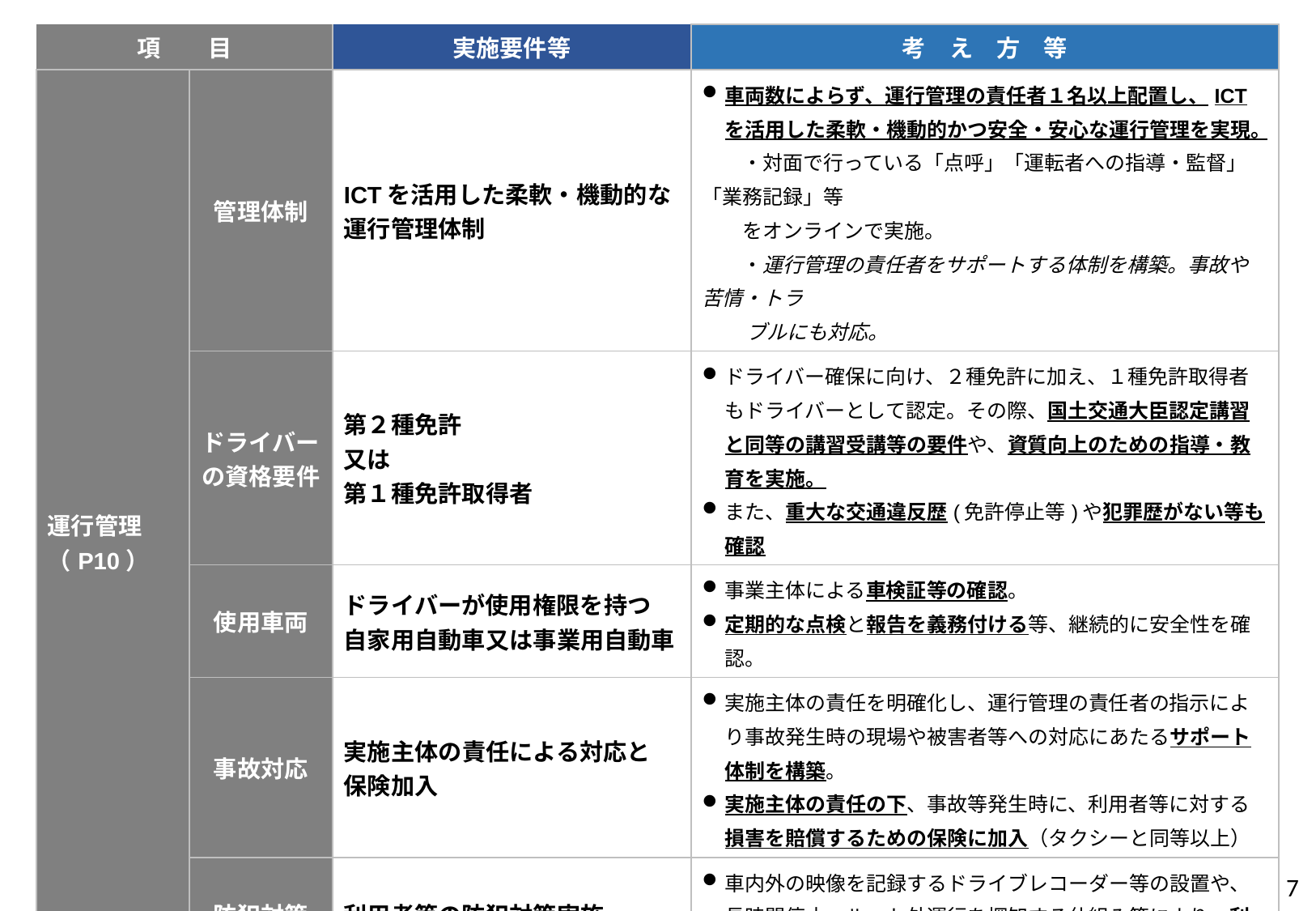

| 項　　目 |  | 実施要件等 | 考　え　方　等 |
| --- | --- | --- | --- |
| 運行管理 （P10） | 管理体制 | ICTを活用した柔軟・機動的な 運行管理体制 | 車両数によらず、運行管理の責任者１名以上配置し、ICTを活用した柔軟・機動的かつ安全・安心な運行管理を実現。 　　・対面で行っている「点呼」「運転者への指導・監督」「業務記録」等　 　　をオンラインで実施。 　　・運行管理の責任者をサポートする体制を構築。事故や苦情・トラ 　　 ブルにも対応。 |
|  | ドライバーの資格要件 | 第２種免許 又は 第１種免許取得者 | ドライバー確保に向け、２種免許に加え、１種免許取得者もドライバーとして認定。その際、国土交通大臣認定講習と同等の講習受講等の要件や、資質向上のための指導・教育を実施。 また、重大な交通違反歴(免許停止等)や犯罪歴がない等も確認 |
|  | 使用車両 | ドライバーが使用権限を持つ 自家用自動車又は事業用自動車 | 事業主体による車検証等の確認。 定期的な点検と報告を義務付ける等、継続的に安全性を確認。 |
|  | 事故対応 | 実施主体の責任による対応と 保険加入 | 実施主体の責任を明確化し、運行管理の責任者の指示により事故発生時の現場や被害者等への対応にあたるサポート体制を構築。 実施主体の責任の下、事故等発生時に、利用者等に対する損害を賠償するための保険に加入（タクシーと同等以上） |
|  | 防犯対策 | 利用者等の防犯対策実施 | 車内外の映像を記録するドライブレコーダー等の設置や、長時間停止・ルート外運行を探知する仕組み等により、利用者等の防犯対策を実施。 |
|  | 苦情処理 | 苦情処理体制の構築 | 運行管理の責任者やこれをサポートする苦情処理体制を構築。 |
| 地元合意 |  | 地元合意が必要な場合は知事が責任をもって判断 | 地域公共交通会議等との協議が要件化された場合は、意見聴取を行ったうえで、最終的に「知事の判断」。 |
7